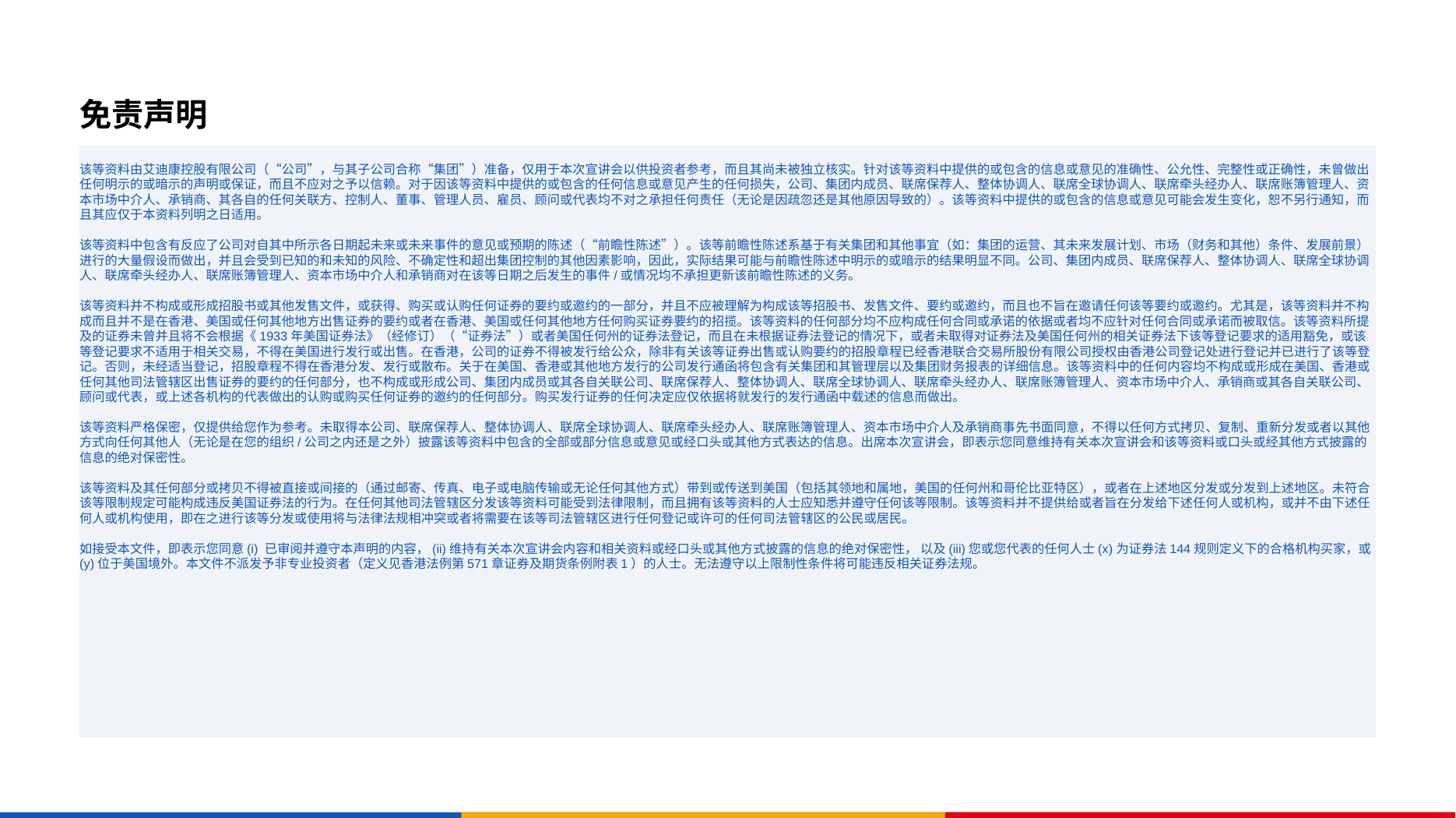

# 免责声明

该等资料由艾迪康控股有限公司（“公司”，与其子公司合称“集团”）准备，仅用于本次宣讲会以供投资者参考，而且其尚未被独立核实。针对该等资料中提供的或包含的信息或意见的准确性、公允性、完整性或正确性，未曾做出任何明示的或暗示的声明或保证，而且不应对之予以信赖。对于因该等资料中提供的或包含的任何信息或意见产生的任何损失，公司、集团内成员、联席保荐人、整体协调人、联席全球协调人、联席牵头经办人、联席账簿管理人、资本市场中介人、承销商、其各自的任何关联方、控制人、董事、管理人员、雇员、顾问或代表均不对之承担任何责任（无论是因疏忽还是其他原因导致的）。该等资料中提供的或包含的信息或意见可能会发生变化，恕不另行通知，而且其应仅于本资料列明之日适用。

该等资料中包含有反应了公司对自其中所示各日期起未来或未来事件的意见或预期的陈述（“前瞻性陈述”）。该等前瞻性陈述系基于有关集团和其他事宜（如：集团的运营、其未来发展计划、市场（财务和其他）条件、发展前景）进行的大量假设而做出，并且会受到已知的和未知的风险、不确定性和超出集团控制的其他因素影响，因此，实际结果可能与前瞻性陈述中明示的或暗示的结果明显不同。公司、集团内成员、联席保荐人、整体协调人、联席全球协调人、联席牵头经办人、联席账簿管理人、资本市场中介人和承销商对在该等日期之后发生的事件/或情况均不承担更新该前瞻性陈述的义务。

该等资料并不构成或形成招股书或其他发售文件，或获得、购买或认购任何证券的要约或邀约的一部分，并且不应被理解为构成该等招股书、发售文件、要约或邀约，而且也不旨在邀请任何该等要约或邀约。尤其是，该等资料并不构成而且并不是在香港、美国或任何其他地方出售证券的要约或者在香港、美国或任何其他地方任何购买证券要约的招揽。该等资料的任何部分均不应构成任何合同或承诺的依据或者均不应针对任何合同或承诺而被取信。该等资料所提及的证券未曾并且将不会根据《1933年美国证券法》（经修订）（“证券法”）或者美国任何州的证券法登记，而且在未根据证券法登记的情况下，或者未取得对证券法及美国任何州的相关证券法下该等登记要求的适用豁免，或该等登记要求不适用于相关交易，不得在美国进行发行或出售。在香港，公司的证券不得被发行给公众，除非有关该等证券出售或认购要约的招股章程已经香港联合交易所股份有限公司授权由香港公司登记处进行登记并已进行了该等登记。否则，未经适当登记，招股章程不得在香港分发、发行或散布。关于在美国、香港或其他地方发行的公司发行通函将包含有关集团和其管理层以及集团财务报表的详细信息。该等资料中的任何内容均不构成或形成在美国、香港或任何其他司法管辖区出售证券的要约的任何部分，也不构成或形成公司、集团内成员或其各自关联公司、联席保荐人、整体协调人、联席全球协调人、联席牵头经办人、联席账簿管理人、资本市场中介人、承销商或其各自关联公司、顾问或代表，或上述各机构的代表做出的认购或购买任何证券的邀约的任何部分。购买发行证券的任何决定应仅依据将就发行的发行通函中载述的信息而做出。

该等资料严格保密，仅提供给您作为参考。未取得本公司、联席保荐人、整体协调人、联席全球协调人、联席牵头经办人、联席账簿管理人、资本市场中介人及承销商事先书面同意，不得以任何方式拷贝、复制、重新分发或者以其他方式向任何其他人（无论是在您的组织/公司之内还是之外）披露该等资料中包含的全部或部分信息或意见或经口头或其他方式表达的信息。出席本次宣讲会，即表示您同意维持有关本次宣讲会和该等资料或口头或经其他方式披露的信息的绝对保密性。

该等资料及其任何部分或拷贝不得被直接或间接的（通过邮寄、传真、电子或电脑传输或无论任何其他方式）带到或传送到美国（包括其领地和属地，美国的任何州和哥伦比亚特区），或者在上述地区分发或分发到上述地区。未符合该等限制规定可能构成违反美国证券法的行为。在任何其他司法管辖区分发该等资料可能受到法律限制，而且拥有该等资料的人士应知悉并遵守任何该等限制。该等资料并不提供给或者旨在分发给下述任何人或机构，或并不由下述任何人或机构使用，即在之进行该等分发或使用将与法律法规相冲突或者将需要在该等司法管辖区进行任何登记或许可的任何司法管辖区的公民或居民。

如接受本文件，即表示您同意(i) 已审阅并遵守本声明的内容，(ii)维持有关本次宣讲会内容和相关资料或经口头或其他方式披露的信息的绝对保密性， 以及(iii)您或您代表的任何人士(x)为证券法144规则定义下的合格机构买家，或(y)位于美国境外。本文件不派发予非专业投资者（定义见香港法例第571章证券及期货条例附表1）的人士。无法遵守以上限制性条件将可能违反相关证券法规。